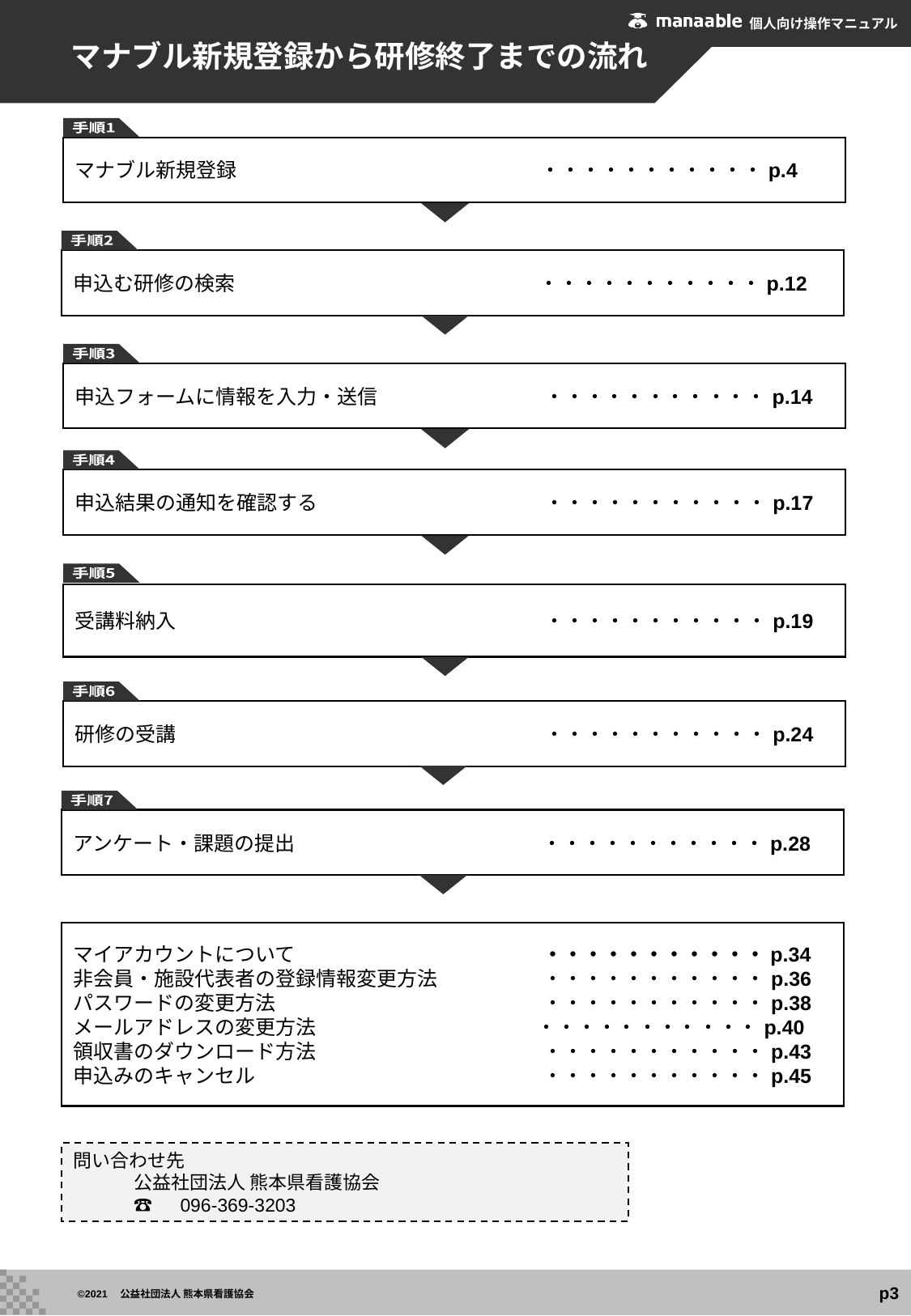

# マナブル新規登録から研修終了までの流れ

手順1
マナブル新規登録　　　　　　　　　　　　　　　・・・・・・・・・・・p.4

手順2
申込む研修の検索　　　　　　　　　　　　　　　・・・・・・・・・・・p.12

手順3
申込フォームに情報を入力・送信　　　　　　　　 ・・・・・・・・・・・p.14

手順4
申込結果の通知を確認する　　　　　　　　　　　 ・・・・・・・・・・・p.17

手順5
受講料納入　　　　　　　　　　　　　　　　　　 ・・・・・・・・・・・p.19

手順6
研修の受講　　　　　　　　　　　　　　　　　　 ・・・・・・・・・・・p.24

手順7
アンケート・課題の提出　　　　　　　　　　　　 ・・・・・・・・・・・p.28

マイアカウントについて　　　　　　　　　　　　 ・・・・・・・・・・・p.34
非会員・施設代表者の登録情報変更方法 　　　　　・・・・・・・・・・・p.36 　　
パスワードの変更方法　　　　　　　　　　　　 　・・・・・・・・・・・p.38
メールアドレスの変更方法　　　　   　　　　　　 ・・・・・・・・・・・p.40
領収書のダウンロード方法　　　　　　　　　　　 ・・・・・・・・・・・p.43
申込みのキャンセル　　　　　　　　　　　　　　 ・・・・・・・・・・・p.45
問い合わせ先
公益社団法人 熊本県看護協会
☎　096-369-3203
p3